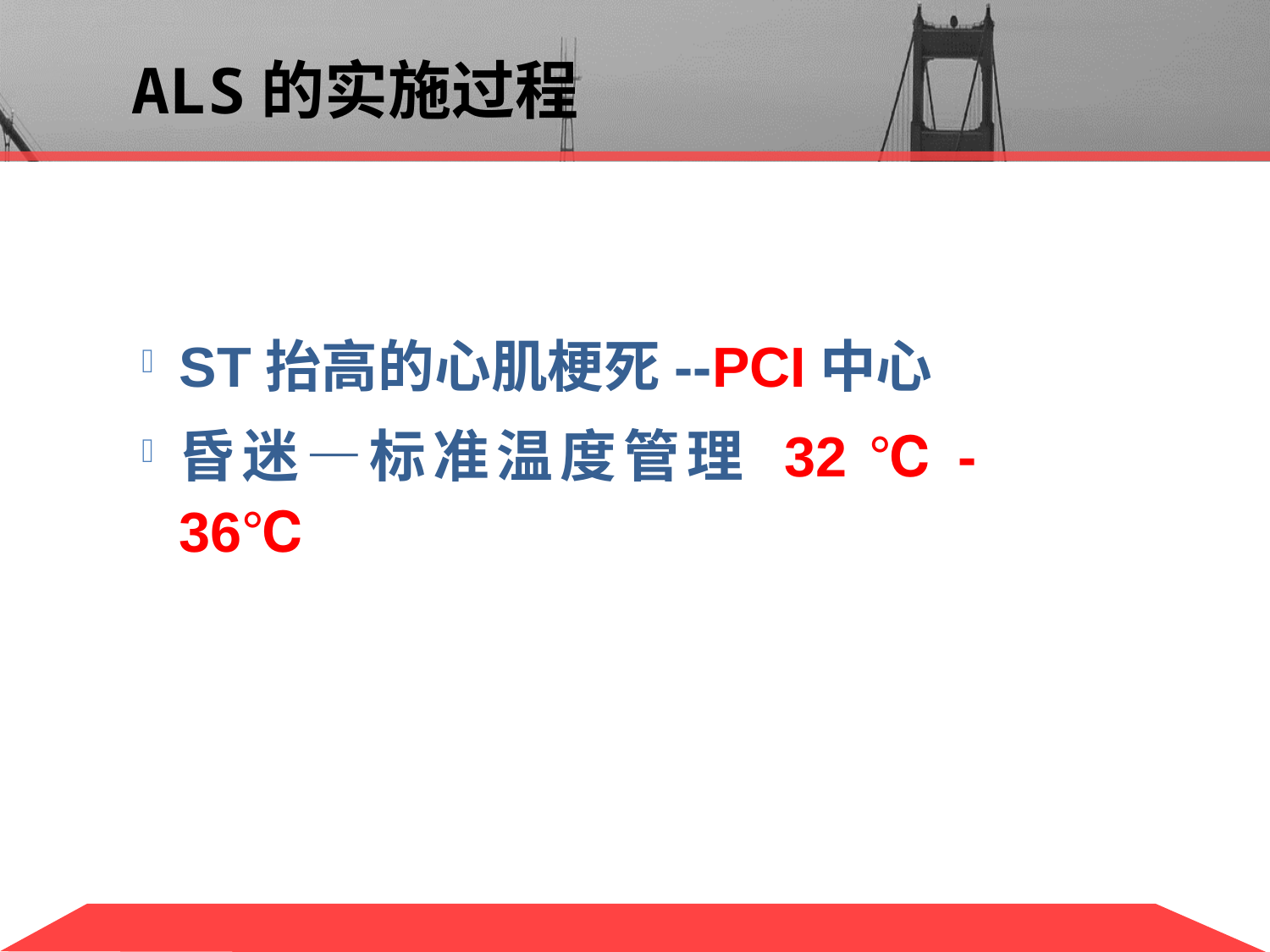

# ALS的实施过程
ST抬高的心肌梗死--PCI中心
昏迷—标准温度管理 32 ℃ -36℃